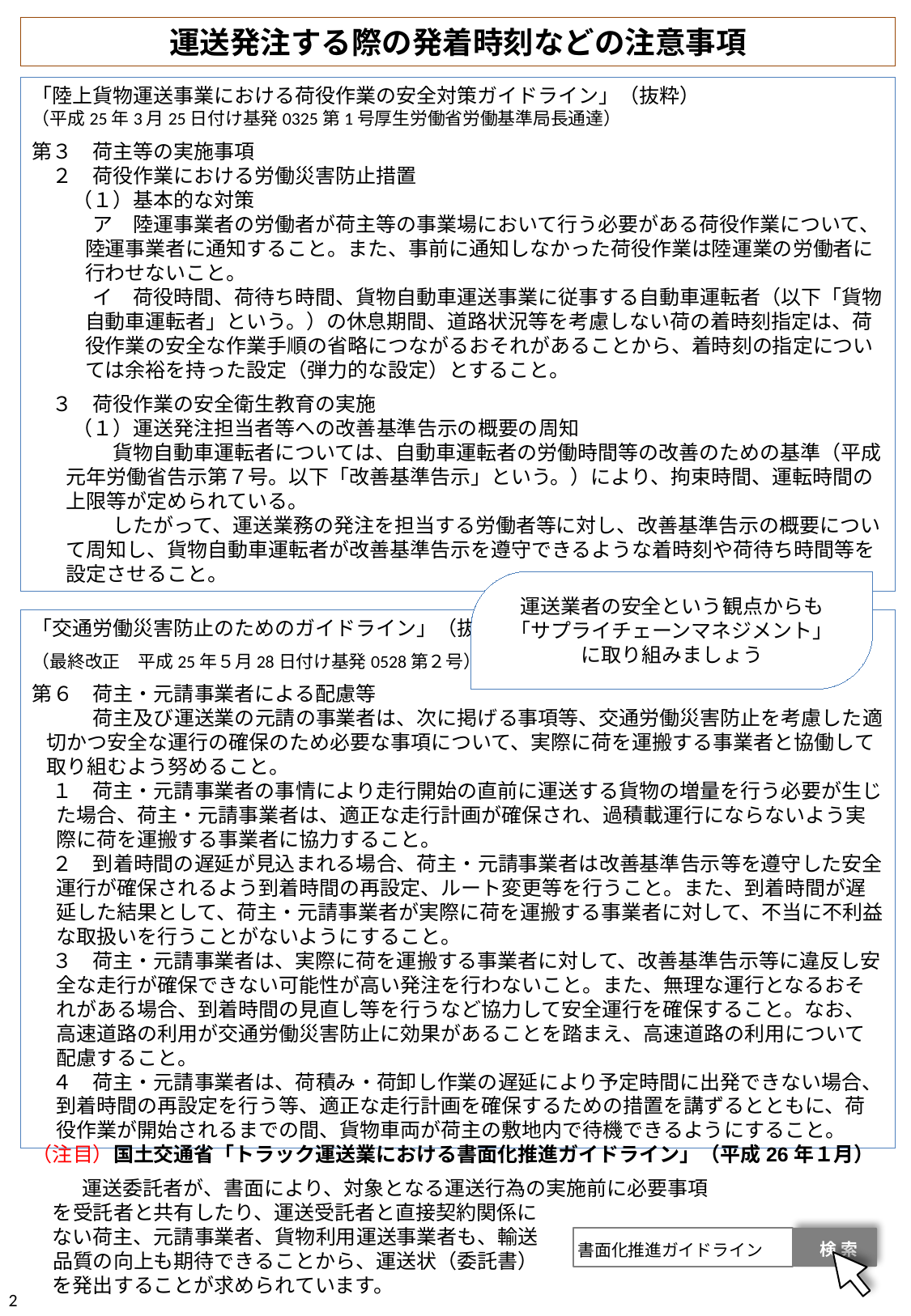

運送発注する際の発着時刻などの注意事項
「陸上貨物運送事業における荷役作業の安全対策ガイドライン」（抜粋）
（平成25年3月25日付け基発0325第1号厚生労働省労働基準局長通達）
第３　荷主等の実施事項
　２　荷役作業における労働災害防止措置
　　（１）基本的な対策
　　　ア　陸運事業者の労働者が荷主等の事業場において行う必要がある荷役作業について、陸運事業者に通知すること。また、事前に通知しなかった荷役作業は陸運業の労働者に行わせないこと。
　　　イ　荷役時間、荷待ち時間、貨物自動車運送事業に従事する自動車運転者（以下「貨物自動車運転者」という。）の休息期間、道路状況等を考慮しない荷の着時刻指定は、荷役作業の安全な作業手順の省略につながるおそれがあることから、着時刻の指定については余裕を持った設定（弾力的な設定）とすること。
　３　荷役作業の安全衛生教育の実施
　　（１）運送発注担当者等への改善基準告示の概要の周知
　　　　貨物自動車運転者については、自動車運転者の労働時間等の改善のための基準（平成元年労働省告示第７号。以下「改善基準告示」という。）により、拘束時間、運転時間の上限等が定められている。
　　　　したがって、運送業務の発注を担当する労働者等に対し、改善基準告示の概要について周知し、貨物自動車運転者が改善基準告示を遵守できるような着時刻や荷待ち時間等を設定させること。
運送業者の安全という観点からも
「サプライチェーンマネジメント」
に取り組みましょう
「交通労働災害防止のためのガイドライン」（抜粋）
（最終改正　平成25年５月28日付け基発0528第２号）
第６　荷主・元請事業者による配慮等
　　　荷主及び運送業の元請の事業者は、次に掲げる事項等、交通労働災害防止を考慮した適切かつ安全な運行の確保のため必要な事項について、実際に荷を運搬する事業者と協働して取り組むよう努めること。
　１　荷主・元請事業者の事情により走行開始の直前に運送する貨物の増量を行う必要が生じた場合、荷主・元請事業者は、適正な走行計画が確保され、過積載運行にならないよう実際に荷を運搬する事業者に協力すること。
　２　到着時間の遅延が見込まれる場合、荷主・元請事業者は改善基準告示等を遵守した安全運行が確保されるよう到着時間の再設定、ルート変更等を行うこと。また、到着時間が遅延した結果として、荷主・元請事業者が実際に荷を運搬する事業者に対して、不当に不利益な取扱いを行うことがないようにすること。
　３　荷主・元請事業者は、実際に荷を運搬する事業者に対して、改善基準告示等に違反し安全な走行が確保できない可能性が高い発注を行わないこと。また、無理な運行となるおそれがある場合、到着時間の見直し等を行うなど協力して安全運行を確保すること。なお、高速道路の利用が交通労働災害防止に効果があることを踏まえ、高速道路の利用について配慮すること。
　４　荷主・元請事業者は、荷積み・荷卸し作業の遅延により予定時間に出発できない場合、到着時間の再設定を行う等、適正な走行計画を確保するための措置を講ずるとともに、荷役作業が開始されるまでの間、貨物車両が荷主の敷地内で待機できるようにすること。
（注目）国土交通省「トラック運送業における書面化推進ガイドライン」（平成26年１月）
 　　運送委託者が、書面により、対象となる運送行為の実施前に必要事項
　を受託者と共有したり、運送受託者と直接契約関係に
　ない荷主、元請事業者、貨物利用運送事業者も、輸送
　品質の向上も期待できることから、運送状（委託書）
　を発出することが求められています。
書面化推進ガイドライン
 検 索

2